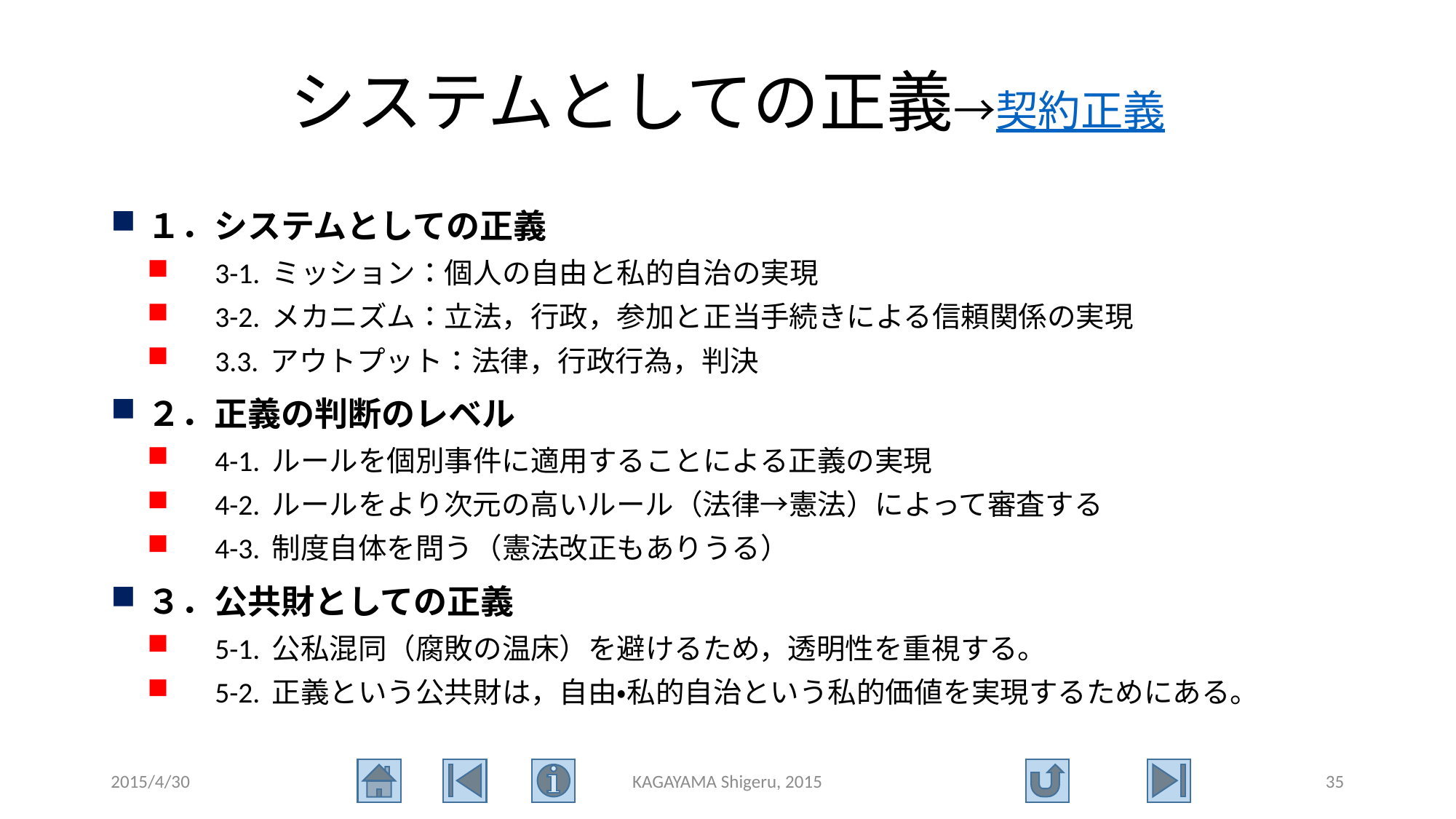

# システムとしての正義→契約正義
１．システムとしての正義
　3-1. ミッション：個人の自由と私的自治の実現
　3-2. メカニズム：立法，行政，参加と正当手続きによる信頼関係の実現
　3.3. アウトプット：法律，行政行為，判決
２．正義の判断のレベル
　4-1. ルールを個別事件に適用することによる正義の実現
　4-2. ルールをより次元の高いルール（法律→憲法）によって審査する
　4-3. 制度自体を問う（憲法改正もありうる）
３．公共財としての正義
　5-1. 公私混同（腐敗の温床）を避けるため，透明性を重視する。
　5-2. 正義という公共財は，自由・私的自治という私的価値を実現するためにある。
2015/4/30
KAGAYAMA Shigeru, 2015
35